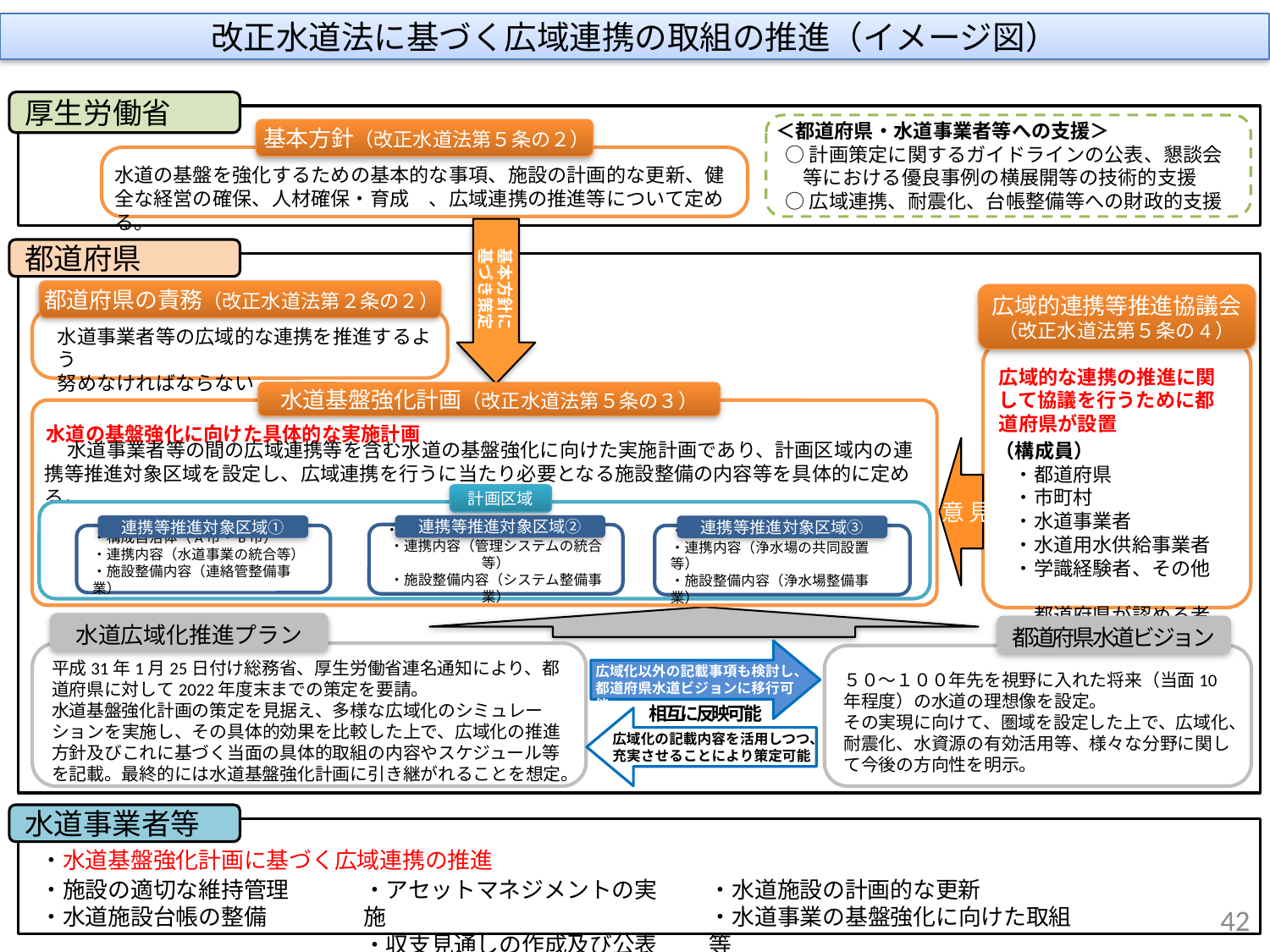

改正水道法に基づく広域連携の取組の推進（イメージ図）

厚生労働省

＜都道府県・水道事業者等への支援＞
○計画策定に関するガイドラインの公表、懇談会等における優良事例の横展開等の技術的支援
○広域連携、耐震化、台帳整備等への財政的支援
基本方針（改正水道法第５条の２）

水道の基盤を強化するための基本的な事項、施設の計画的な更新、健全な経営の確保、人材確保・育成　、広域連携の推進等について定める。
基本方針に
基づき策定
都道府県

都道府県の責務（改正水道法第２条の２）

水道事業者等の広域的な連携を推進するよう
努めなければならない
広域的連携等推進協議会（改正水道法第５条の4）

広域的な連携の推進に関して協議を行うために都道府県が設置
（構成員）
・都道府県
・市町村
・水道事業者
・水道用水供給事業者
・学識経験者、その他
　都道府県が認める者
水道基盤強化計画（改正水道法第５条の３）

水道の基盤強化に向けた具体的な実施計画
水道事業者等の間の広域連携等を含む水道の基盤強化に向けた実施計画であり、計画区域内の連携等推進対象区域を設定し、広域連携を行うに当たり必要となる施設整備の内容等を具体的に定める。
計画区域

連携等推進対象区域②
連携等推進対象区域①
連携等推進対象区域③
・構成自治体（C市・D市）
・連携内容（管理システムの統合等）
・施設整備内容（システム整備事業）
・構成自治体（X市・Y市）
・連携内容（浄水場の共同設置等）
・施設整備内容（浄水場整備事業）
・構成自治体（A市・B市）
・連携内容（水道事業の統合等）
・施設整備内容（連絡管整備事業）
意見

水道広域化推進プラン
都道府県水道ビジョン

平成31年1月25日付け総務省、厚生労働省連名通知により、都道府県に対して2022年度末までの策定を要請。
水道基盤強化計画の策定を見据え、多様な広域化のシミュレーションを実施し、その具体的効果を比較した上で、広域化の推進方針及びこれに基づく当面の具体的取組の内容やスケジュール等を記載。最終的には水道基盤強化計画に引き継がれることを想定。
５０～１００年先を視野に入れた将来（当面10年程度）の水道の理想像を設定。
その実現に向けて、圏域を設定した上で、広域化、耐震化、水資源の有効活用等、様々な分野に関して今後の方向性を明示。
広域化以外の記載事項も検討し、都道府県水道ビジョンに移行可能
相互に反映可能

広域化の記載内容を活用しつつ、充実させることにより策定可能
水道事業者等
・水道基盤強化計画に基づく広域連携の推進
・施設の適切な維持管理
・水道施設台帳の整備
・アセットマネジメントの実施
・収支見通しの作成及び公表
・水道施設の計画的な更新
・水道事業の基盤強化に向けた取組　等
42